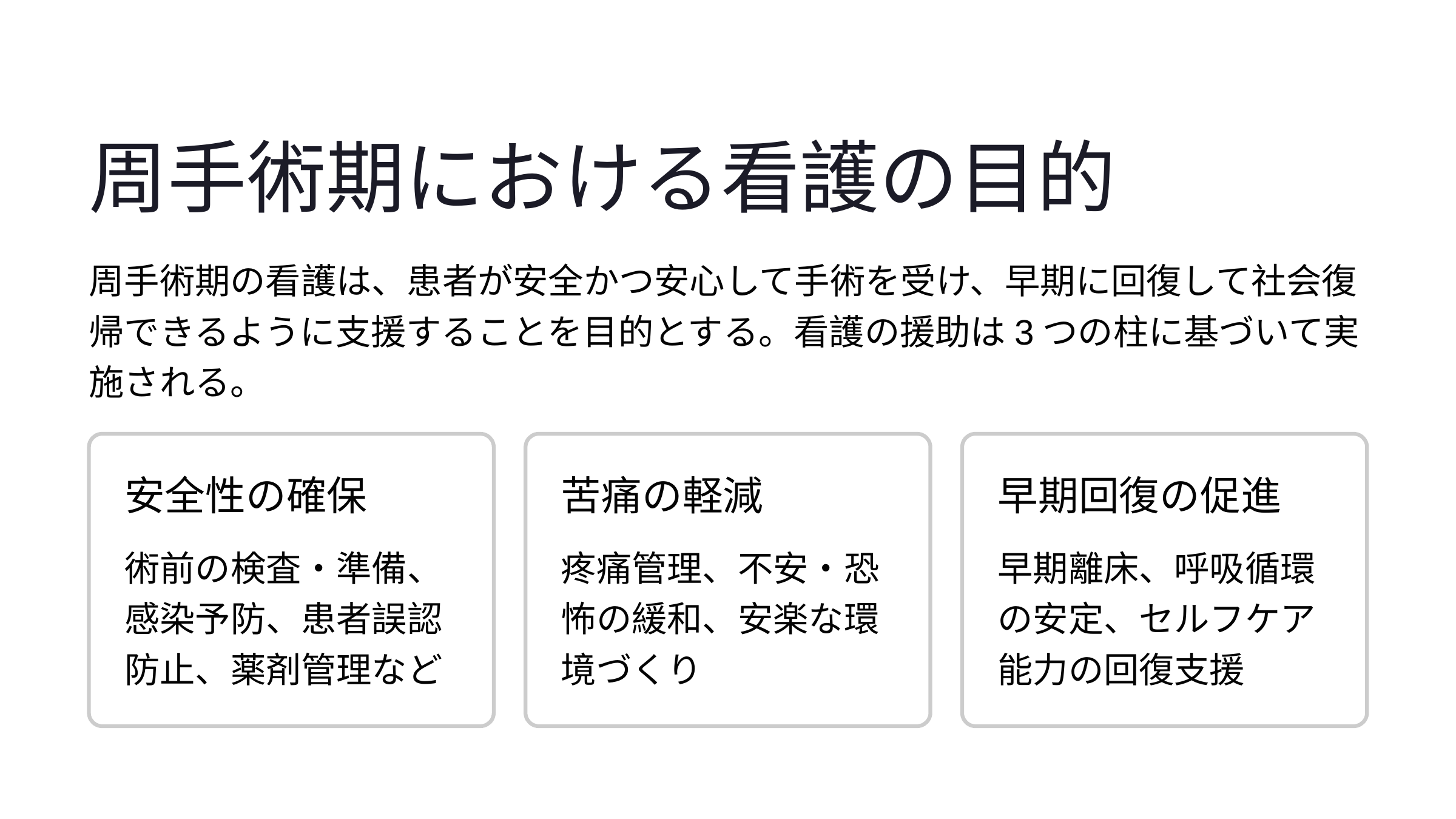

周手術期における看護の目的
周手術期の看護は、患者が安全かつ安心して手術を受け、早期に回復して社会復帰できるように支援することを目的とする。看護の援助は3つの柱に基づいて実施される。

安全性の確保
苦痛の軽減
早期回復の促進
術前の検査・準備、感染予防、患者誤認防止、薬剤管理など
疼痛管理、不安・恐怖の緩和、安楽な環境づくり
早期離床、呼吸循環の安定、セルフケア能力の回復支援